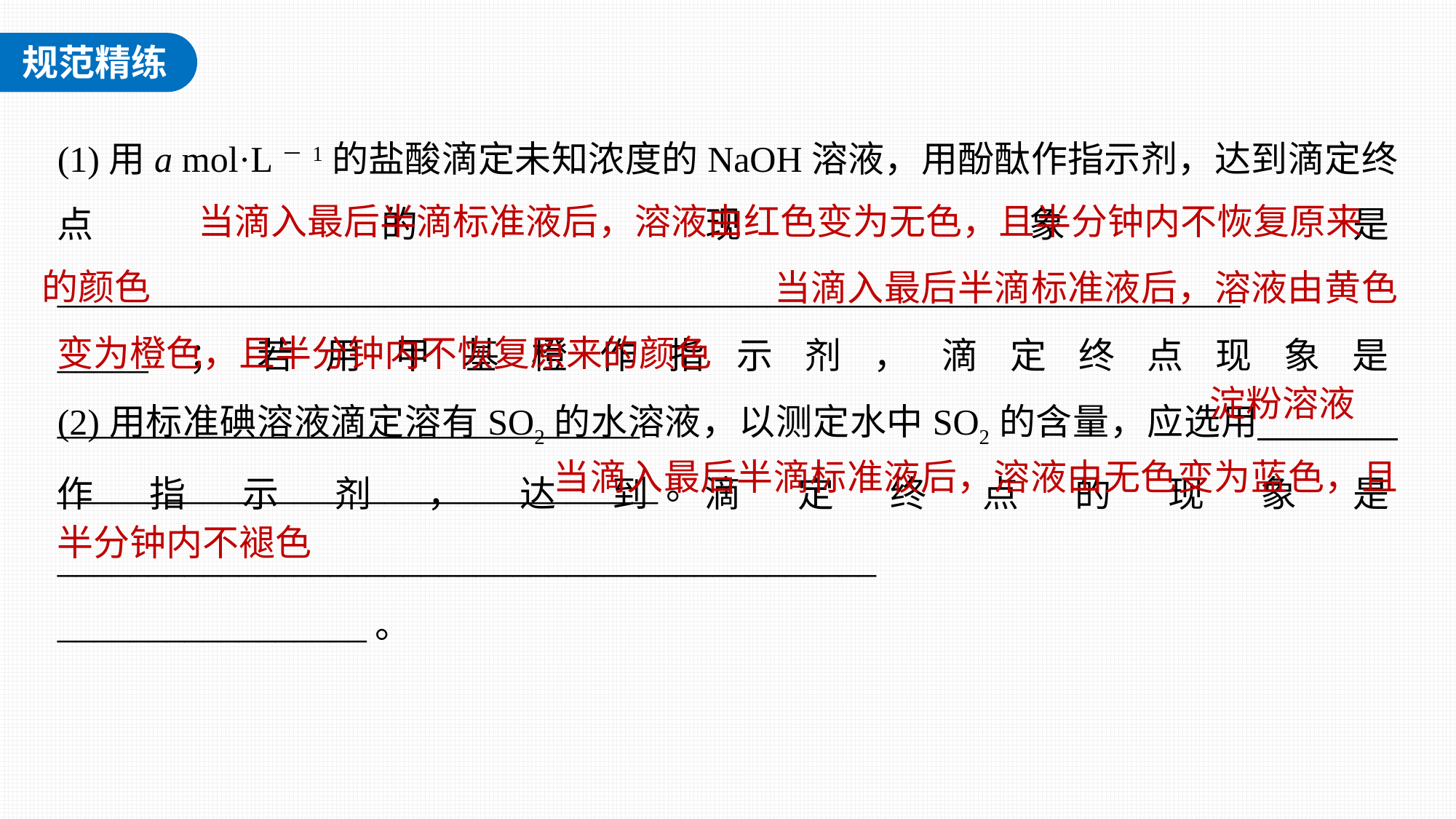

(1)用a mol·L－1的盐酸滴定未知浓度的NaOH溶液，用酚酞作指示剂，达到滴定终点的现象是_________________________________________________________________
_____；若用甲基橙作指示剂，滴定终点现象是________________________________
_________________________________。
                  当滴入最后半滴标准液后，溶液由红色变为无色，且半分钟内不恢复原来的颜色
                                                                                   当滴入最后半滴标准液后，溶液由黄色变为橙色，且半分钟内不恢复原来的颜色
(2)用标准碘溶液滴定溶有SO2的水溶液，以测定水中SO2的含量，应选用                 作指示剂，达到滴定终点的现象是_____________________________________________
_________________。
淀粉溶液
                                                         当滴入最后半滴标准液后，溶液由无色变为蓝色，且半分钟内不褪色